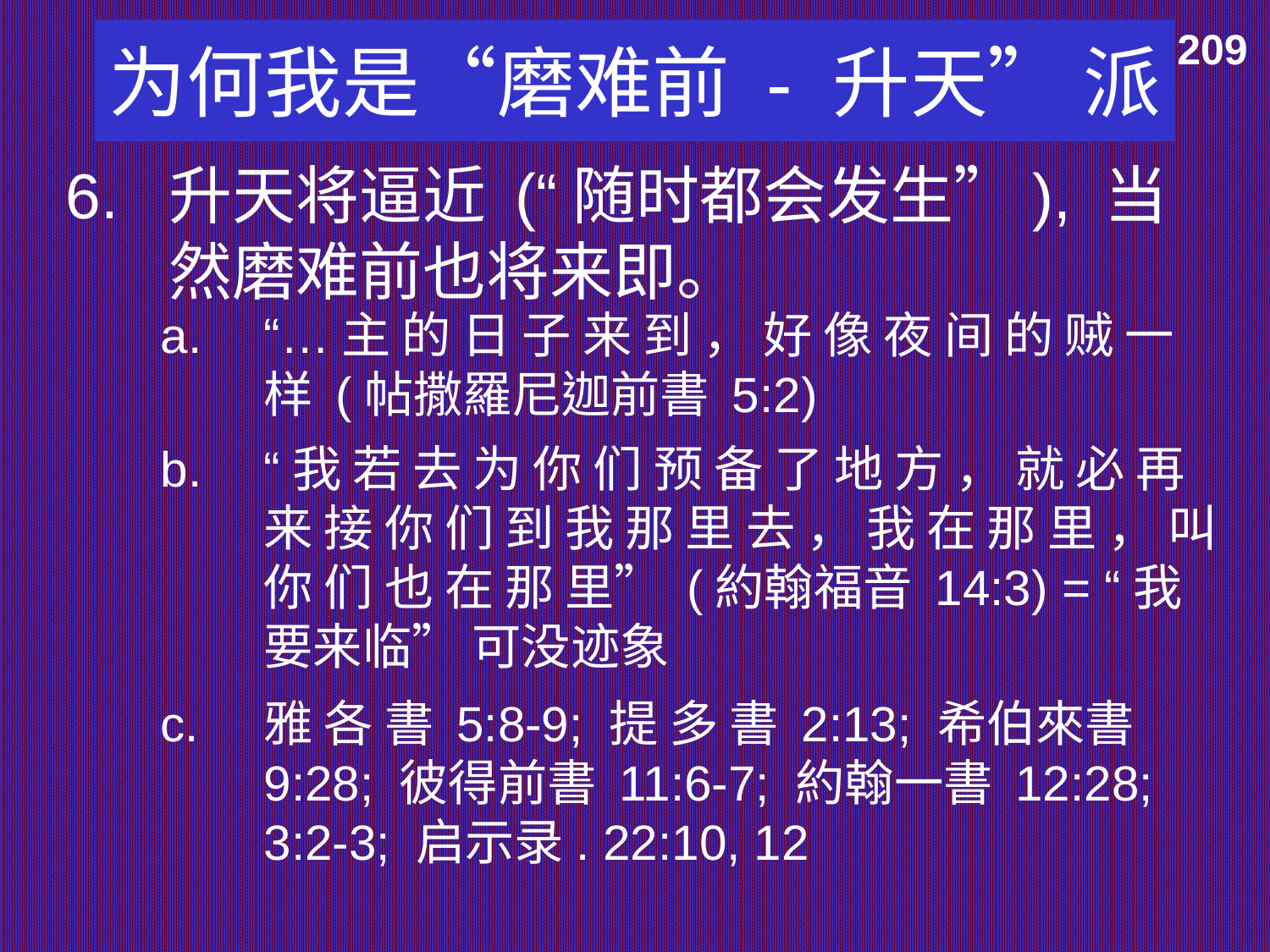

209
为何我是“磨难前 - 升天” 派
6.	升天将逼近 (“随时都会发生”), 当然磨难前也将来即。
a.	“…主 的 日 子 来 到 ， 好 像 夜 间 的 贼 一 样 (帖撒羅尼迦前書 5:2)
b.	“我 若 去 为 你 们 预 备 了 地 方 ， 就 必 再 来 接 你 们 到 我 那 里 去 ， 我 在 那 里 ， 叫 你 们 也 在 那 里” (約翰福音 14:3) = “我要来临” 可没迹象
c.	雅 各 書 5:8-9; 提 多 書 2:13; 希伯來書 9:28; 彼得前書 11:6-7; 約翰一書 12:28; 3:2-3; 启示录. 22:10, 12